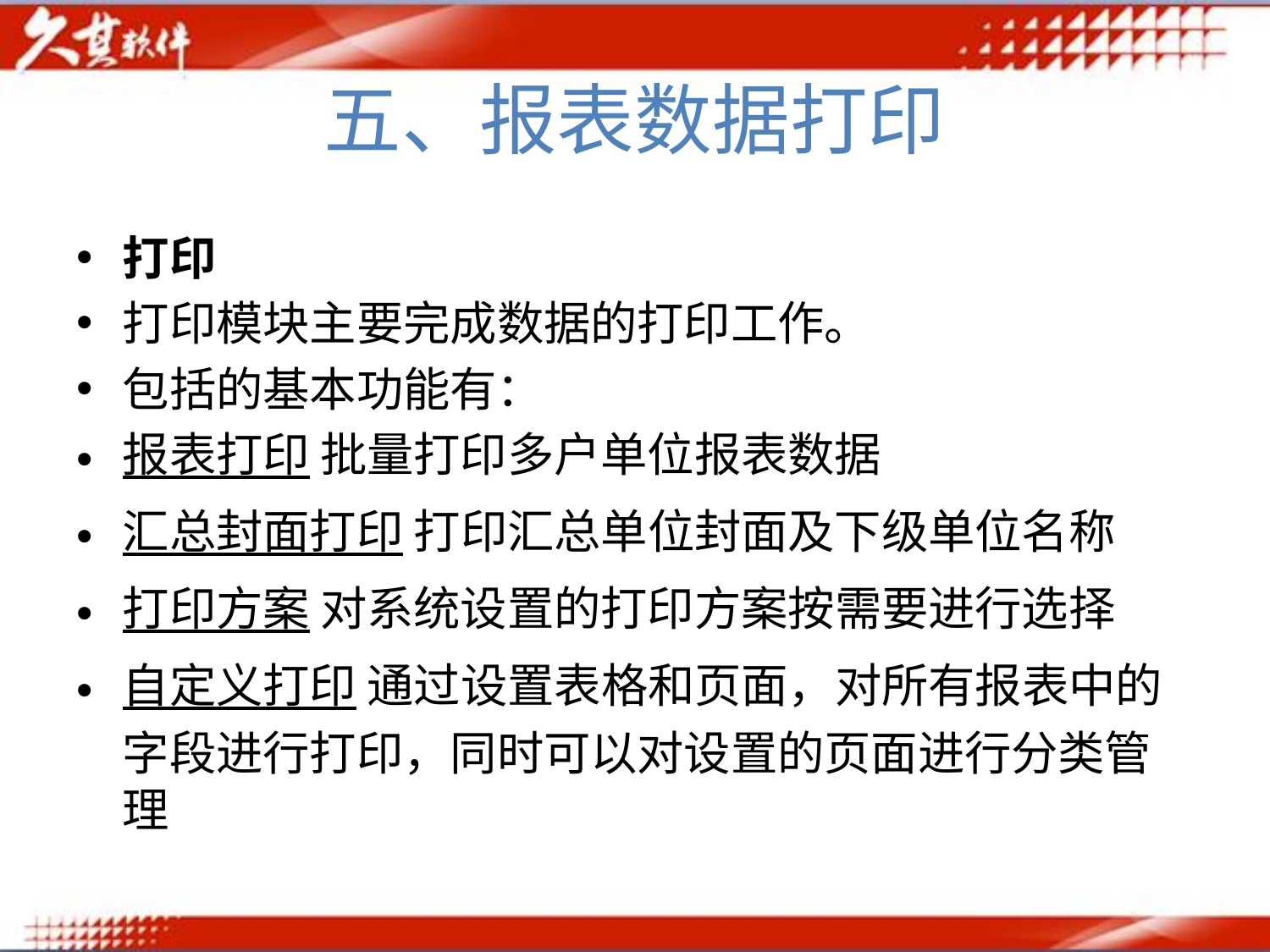

# 五、报表数据打印
打印
打印模块主要完成数据的打印工作。
包括的基本功能有：
报表打印 批量打印多户单位报表数据
汇总封面打印 打印汇总单位封面及下级单位名称
打印方案 对系统设置的打印方案按需要进行选择
自定义打印 通过设置表格和页面，对所有报表中的字段进行打印，同时可以对设置的页面进行分类管理